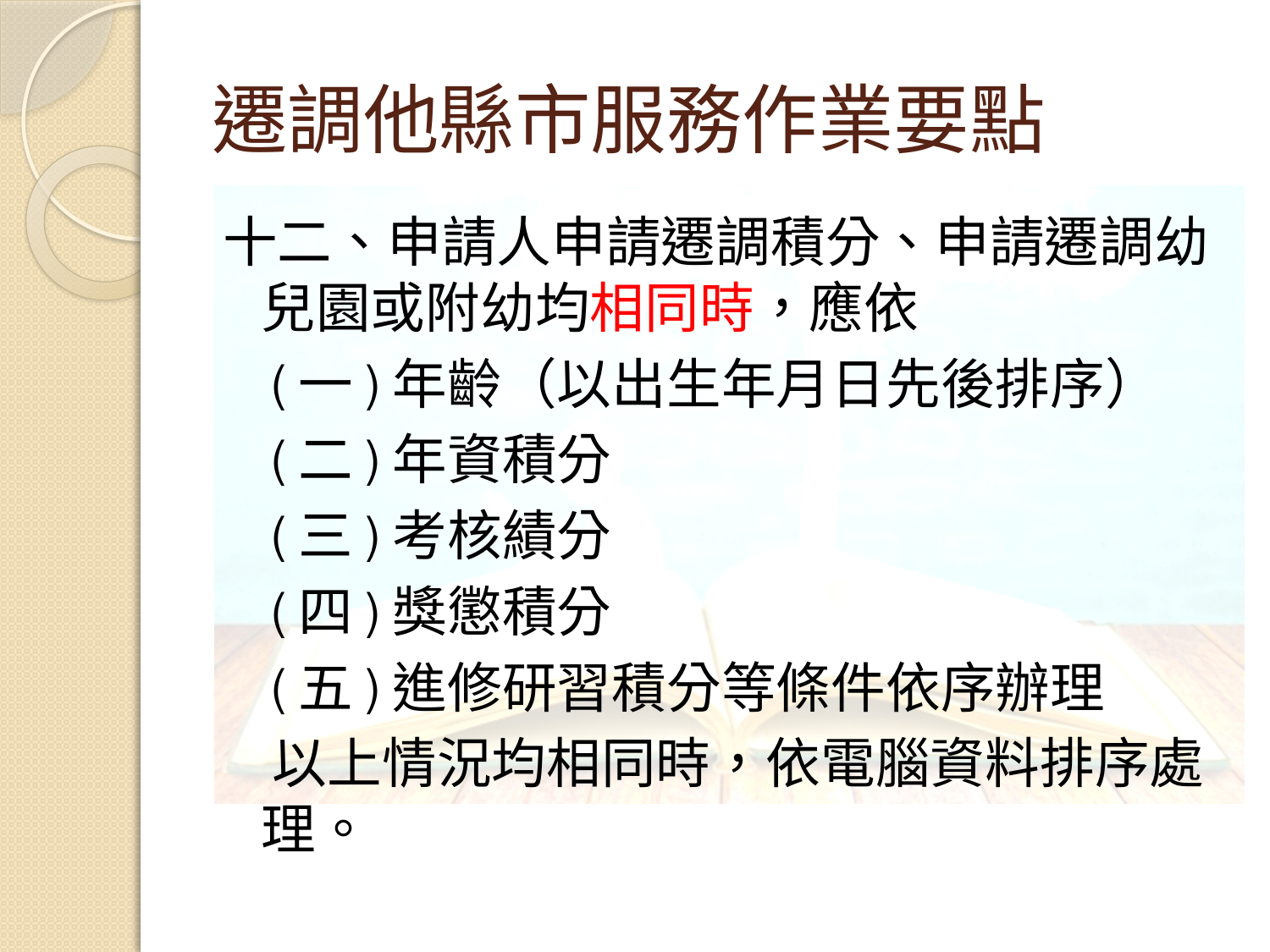

# 遷調他縣市服務作業要點
十二、申請人申請遷調積分、申請遷調幼兒園或附幼均相同時，應依
   (一)年齡（以出生年月日先後排序）
   (二)年資積分
   (三)考核績分
   (四)獎懲積分
   (五)進修研習積分等條件依序辦理
   以上情況均相同時，依電腦資料排序處理。